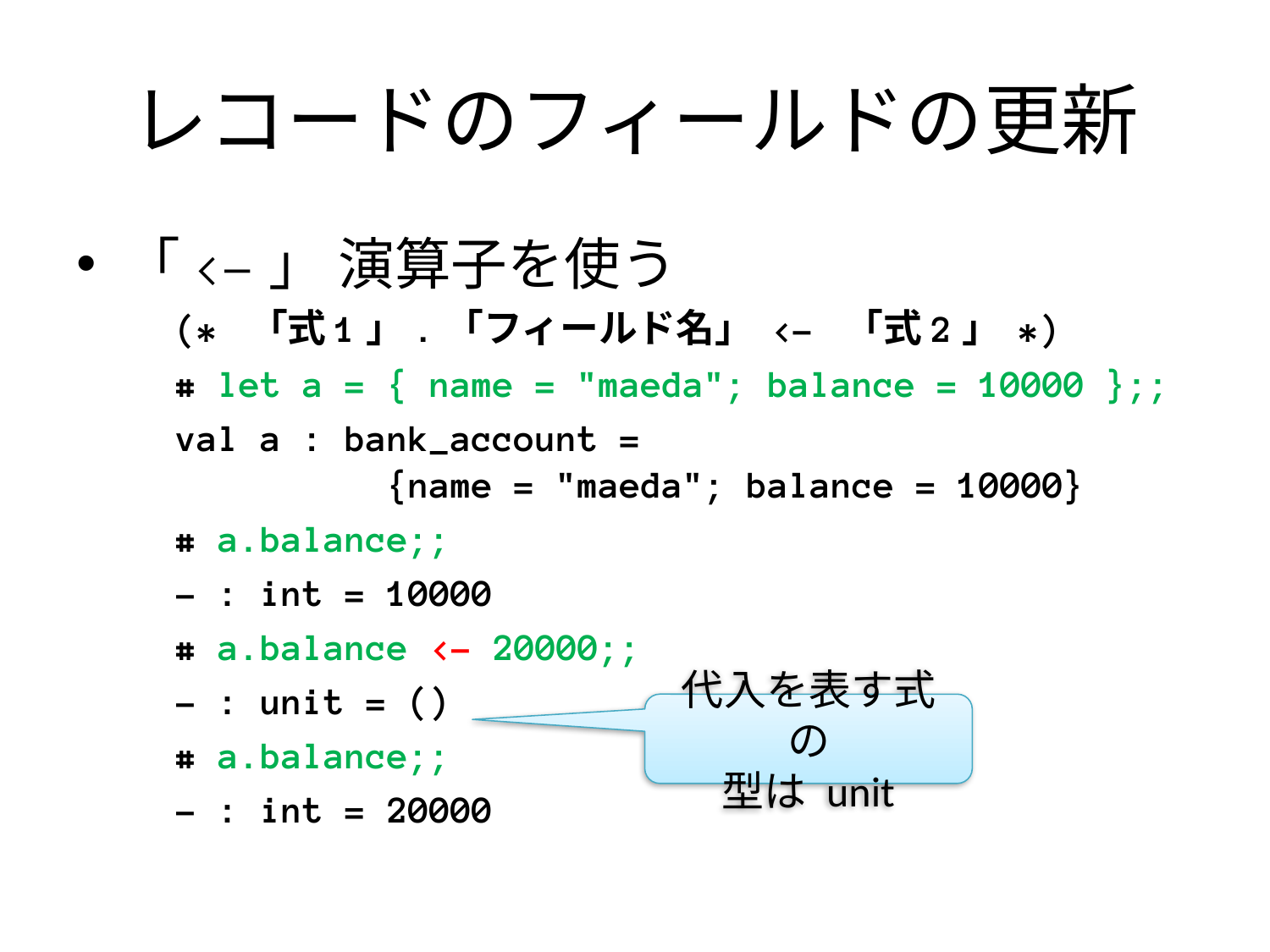

# レコードのフィールドの更新
「<-」 演算子を使う
(* 「式1」.「フィールド名」 <- 「式2」 *)
# let a = { name = "maeda"; balance = 10000 };;
val a : bank_account =
          {name = "maeda"; balance = 10000}
# a.balance;;
- : int = 10000
# a.balance <- 20000;;
- : unit = ()
# a.balance;;
- : int = 20000
代入を表す式の
型は unit